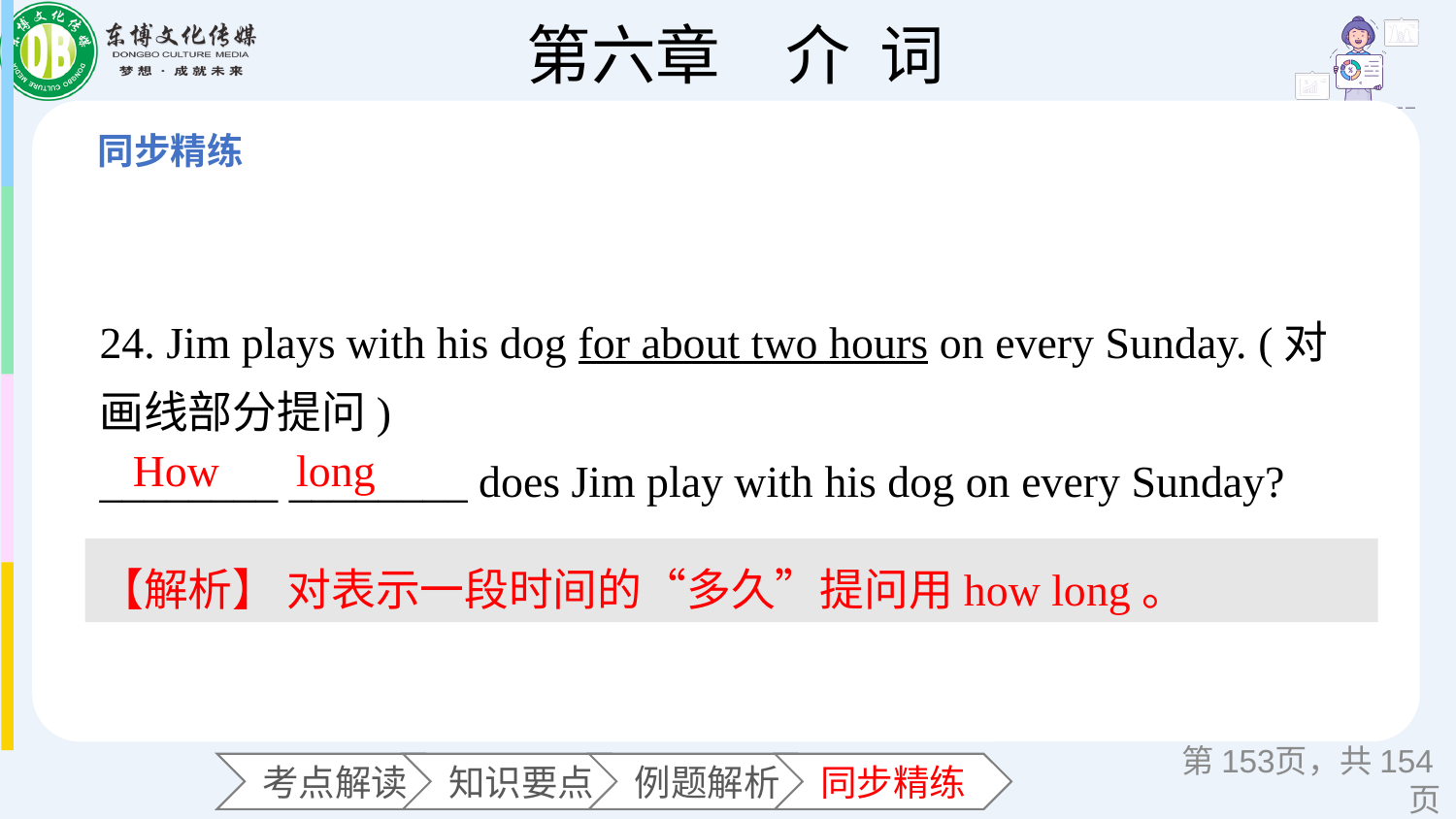

24. Jim plays with his dog for about two hours on every Sunday. (对画线部分提问)
________ ________ does Jim play with his dog on every Sunday?
How
long
【解析】 对表示一段时间的“多久”提问用how long。
第153页，共154页